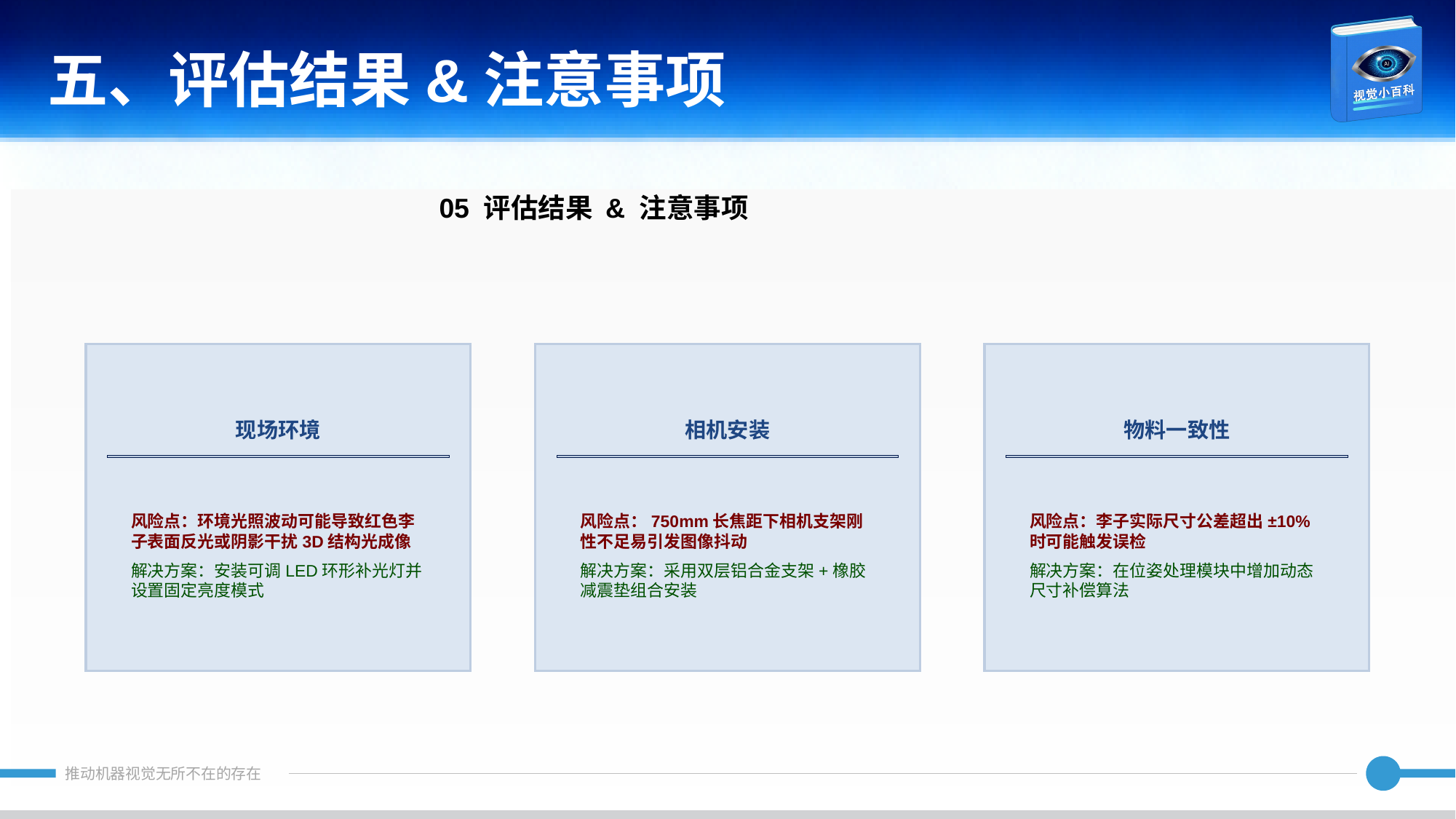

五、评估结果&注意事项

05 评估结果 & 注意事项

现场环境

相机安装

物料一致性

风险点：环境光照波动可能导致红色李子表面反光或阴影干扰3D结构光成像
解决方案：安装可调LED环形补光灯并设置固定亮度模式

风险点：750mm长焦距下相机支架刚性不足易引发图像抖动
解决方案：采用双层铝合金支架+橡胶减震垫组合安装

风险点：李子实际尺寸公差超出±10%时可能触发误检
解决方案：在位姿处理模块中增加动态尺寸补偿算法
10